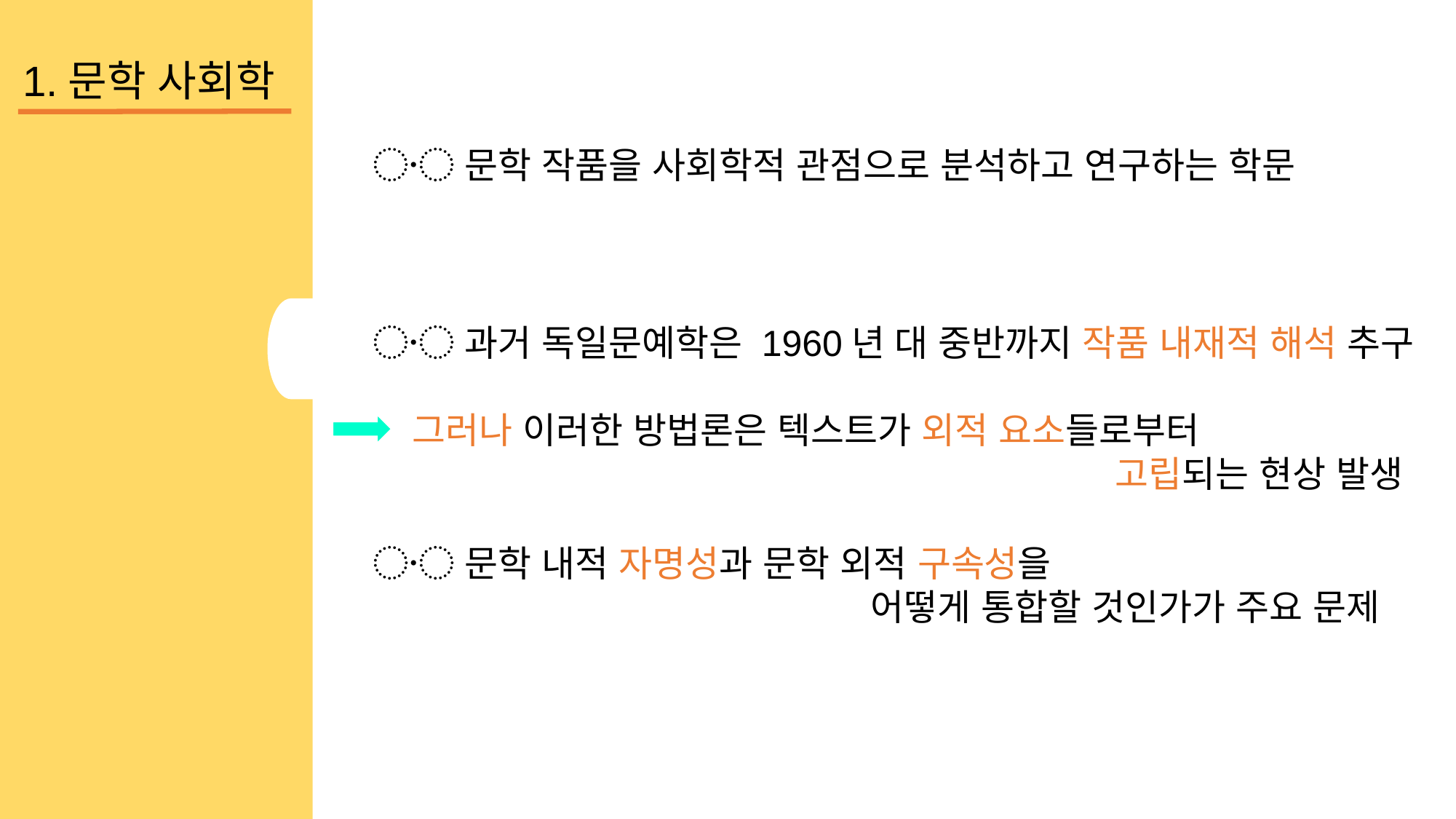

1.문학 사회학
〮 문학 작품을 사회학적 관점으로 분석하고 연구하는 학문

〮 과거 독일문예학은 1960년 대 중반까지 작품 내재적 해석 추구

   그러나 이러한 방법론은 텍스트가 외적 요소들로부터
                                                                        고립되는 현상 발생

〮 문학 내적 자명성과 문학 외적 구속성을
                                                어떻게 통합할 것인가가 주요 문제